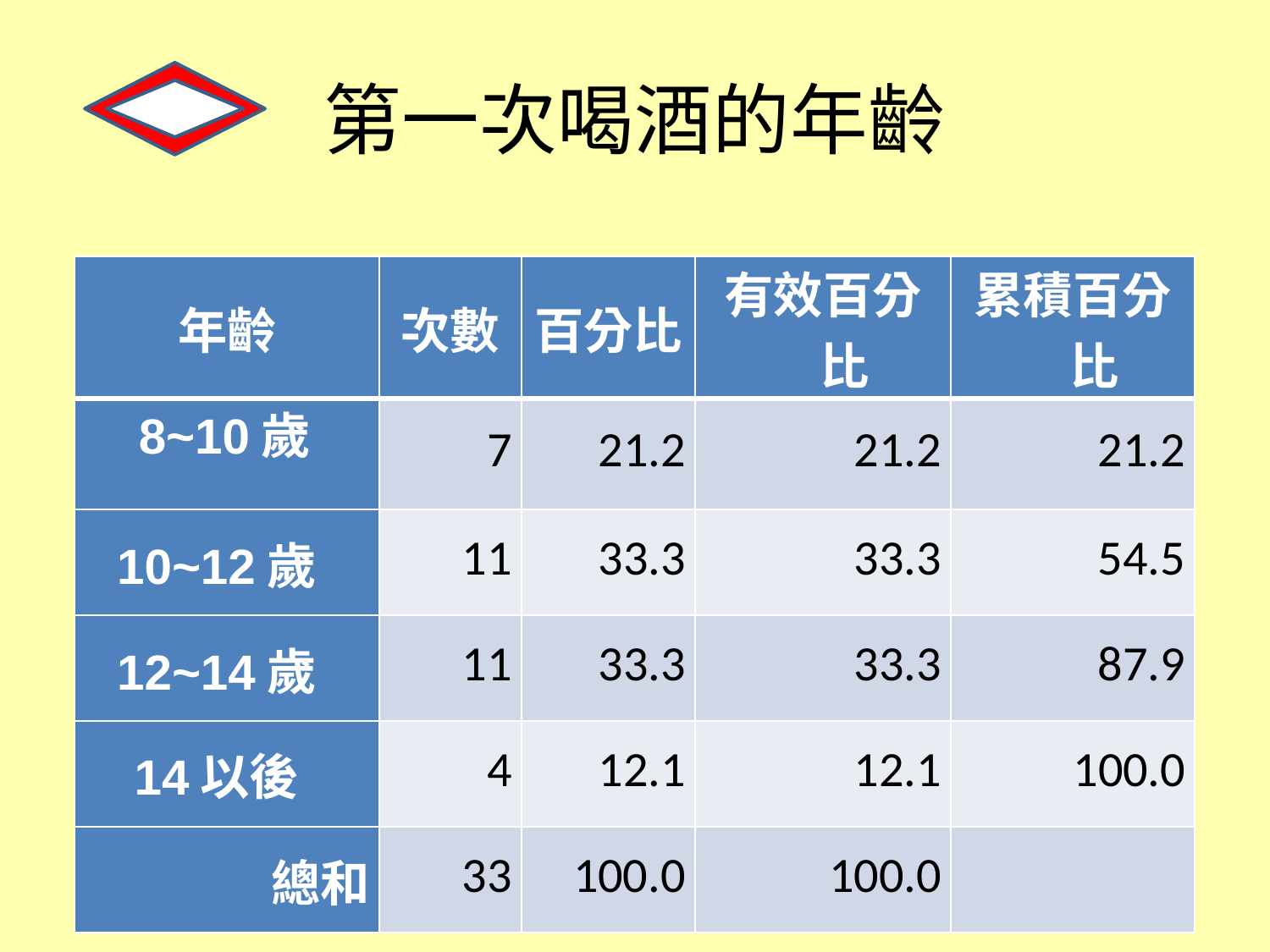

# 第一次喝酒的年齡

| 年齡 | 次數 | 百分比 | 有效百分比 | 累積百分比 |
| --- | --- | --- | --- | --- |
| 8~10歲 | 7 | 21.2 | 21.2 | 21.2 |
| 10~12歲 | 11 | 33.3 | 33.3 | 54.5 |
| 12~14歲 | 11 | 33.3 | 33.3 | 87.9 |
| 14以後 | 4 | 12.1 | 12.1 | 100.0 |
| 總和 | 33 | 100.0 | 100.0 |  |